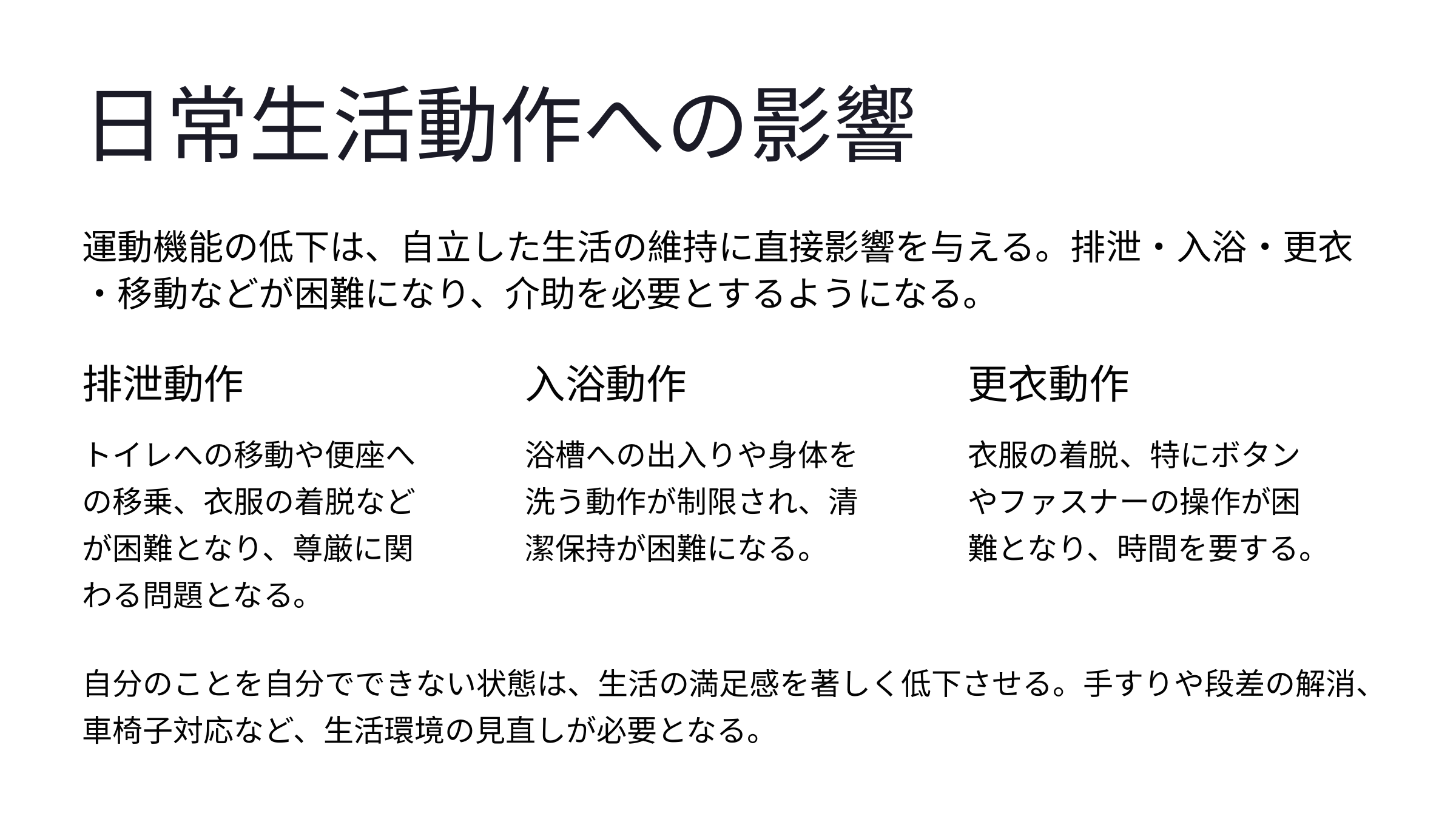

日常生活動作への影響
運動機能の低下は、自立した生活の維持に直接影響を与える。排泄・入浴・更衣・移動などが困難になり、介助を必要とするようになる。
排泄動作
入浴動作
更衣動作
トイレへの移動や便座への移乗、衣服の着脱などが困難となり、尊厳に関わる問題となる。
浴槽への出入りや身体を洗う動作が制限され、清潔保持が困難になる。
衣服の着脱、特にボタンやファスナーの操作が困難となり、時間を要する。
自分のことを自分でできない状態は、生活の満足感を著しく低下させる。手すりや段差の解消、車椅子対応など、生活環境の見直しが必要となる。